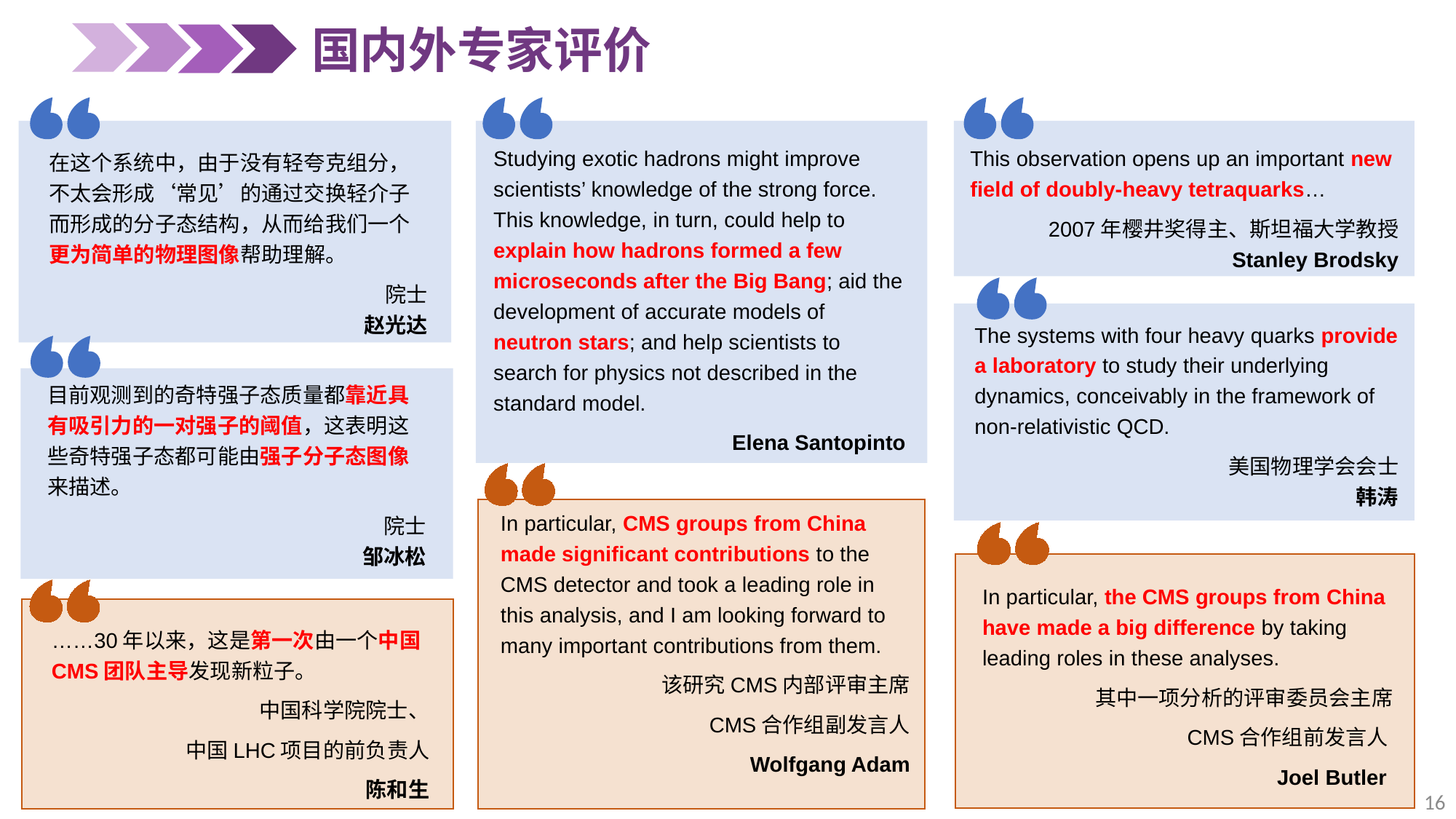

国内外专家评价

Studying exotic hadrons might improve scientists’ knowledge of the strong force. This knowledge, in turn, could help to explain how hadrons formed a few microseconds after the Big Bang; aid the development of accurate models of neutron stars; and help scientists to search for physics not described in the standard model.
Elena Santopinto
This observation opens up an important new field of doubly-heavy tetraquarks…
2007年樱井奖得主、斯坦福大学教授
Stanley Brodsky
在这个系统中，由于没有轻夸克组分，不太会形成‘常见’的通过交换轻介子而形成的分子态结构，从而给我们一个更为简单的物理图像帮助理解。
院士
赵光达

The systems with four heavy quarks provide a laboratory to study their underlying dynamics, conceivably in the framework of non-relativistic QCD.
美国物理学会会士
韩涛

目前观测到的奇特强子态质量都靠近具有吸引力的一对强子的阈值，这表明这些奇特强子态都可能由强子分子态图像来描述。
院士
邹冰松

In particular, CMS groups from China made significant contributions to the CMS detector and took a leading role in this analysis, and I am looking forward to many important contributions from them.
该研究CMS内部评审主席
CMS合作组副发言人
Wolfgang Adam

In particular, the CMS groups from China have made a big difference by taking leading roles in these analyses.
其中一项分析的评审委员会主席
CMS合作组前发言人
Joel Butler

……30年以来，这是第一次由一个中国CMS团队主导发现新粒子。
中国科学院院士、
中国LHC项目的前负责人
陈和生
16